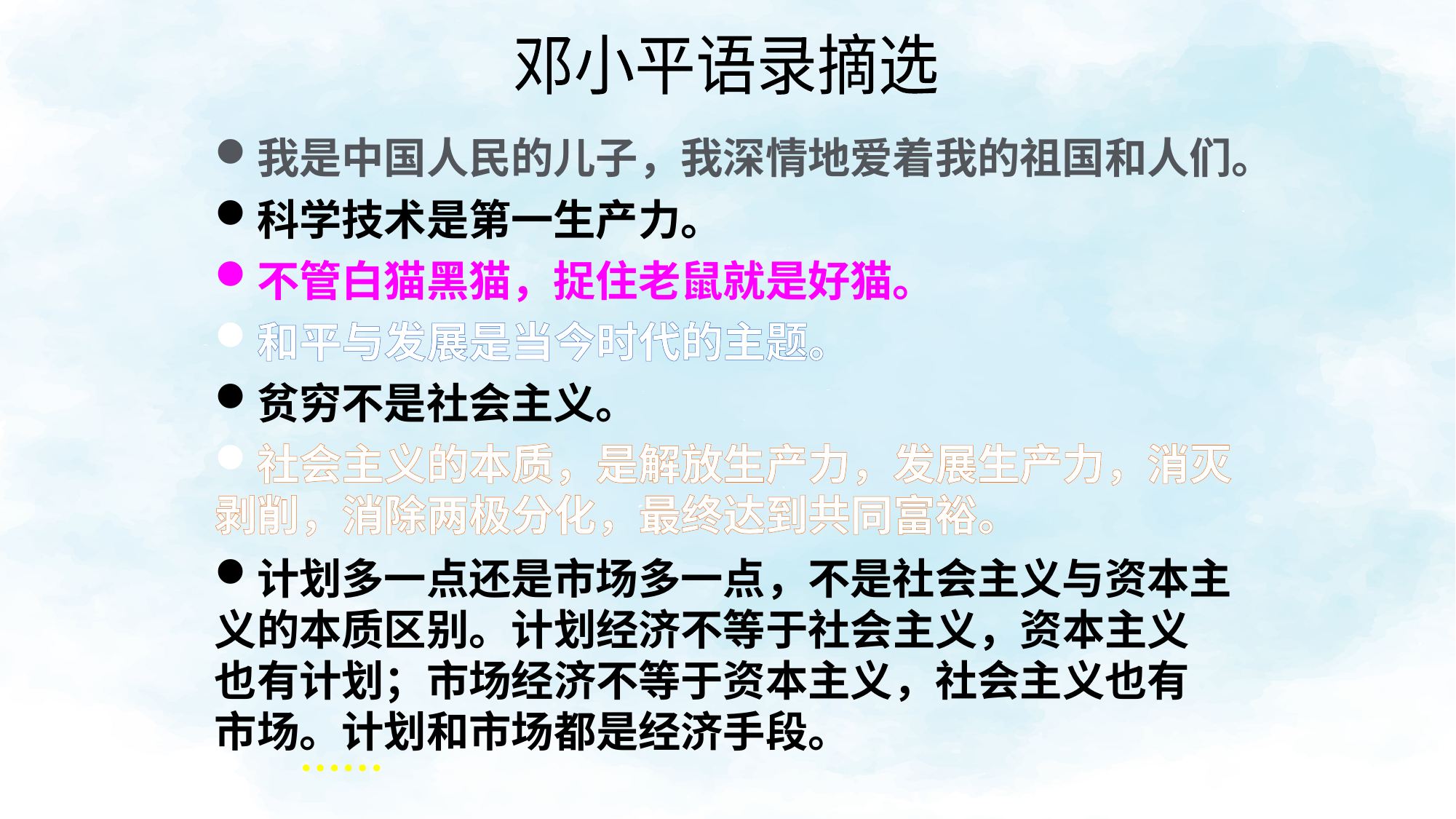

邓小平语录摘选
我是中国人民的儿子，我深情地爱着我的祖国和人们。
科学技术是第一生产力。
不管白猫黑猫，捉住老鼠就是好猫。
和平与发展是当今时代的主题。
贫穷不是社会主义。
社会主义的本质，是解放生产力，发展生产力，消灭
剥削，消除两极分化，最终达到共同富裕。
计划多一点还是市场多一点，不是社会主义与资本主
义的本质区别。计划经济不等于社会主义，资本主义
也有计划；市场经济不等于资本主义，社会主义也有
市场。计划和市场都是经济手段。
　　……